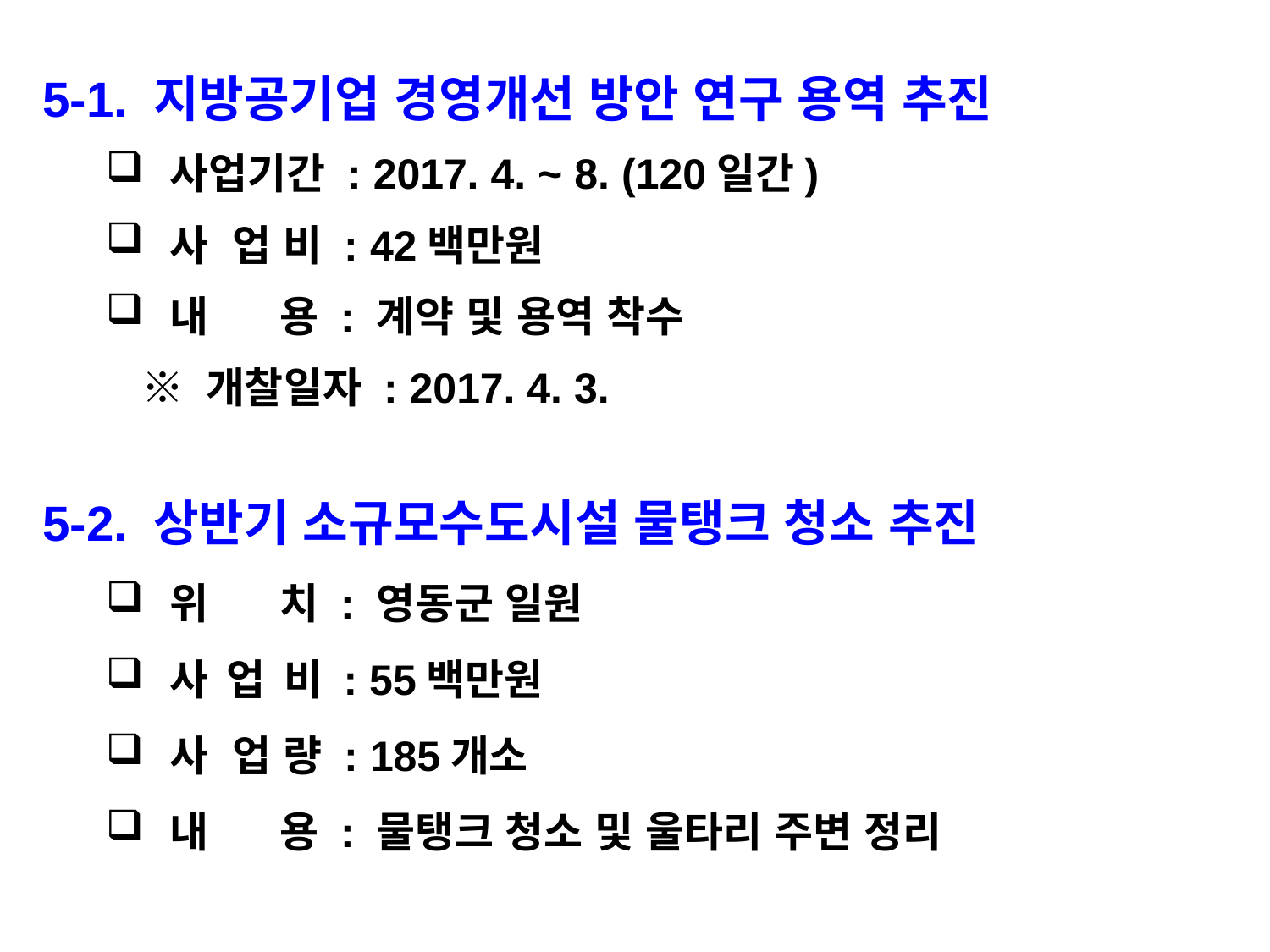

5-1. 지방공기업 경영개선 방안 연구 용역 추진
사업기간 : 2017. 4. ~ 8. (120일간)
사  업 비 : 42백만원
내      용 : 계약 및 용역 착수
   ※ 개찰일자 : 2017. 4. 3.
5-2. 상반기 소규모수도시설 물탱크 청소 추진
위      치 : 영동군 일원
사  업  비 : 55백만원
사  업 량 : 185개소
내      용 : 물탱크 청소 및 울타리 주변 정리